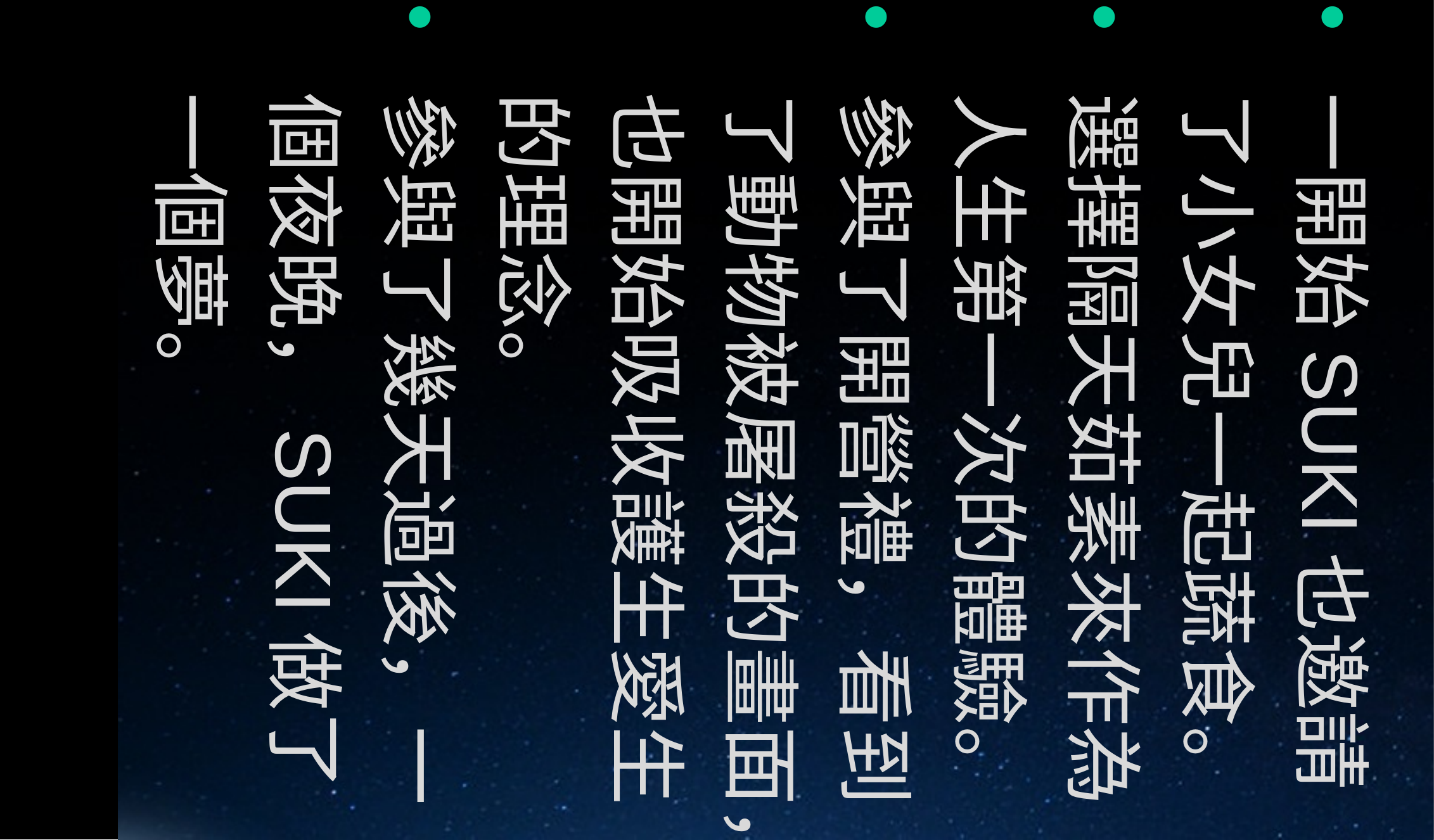

一開始SUKI也邀請了小女兒一起蔬食。
選擇隔天茹素來作為人生第一次的體驗。
參與了開營禮，看到了動物被屠殺的畫面，也開始吸收護生愛生的理念。
參與了幾天過後，一個夜晚，SUKI做了一個夢。